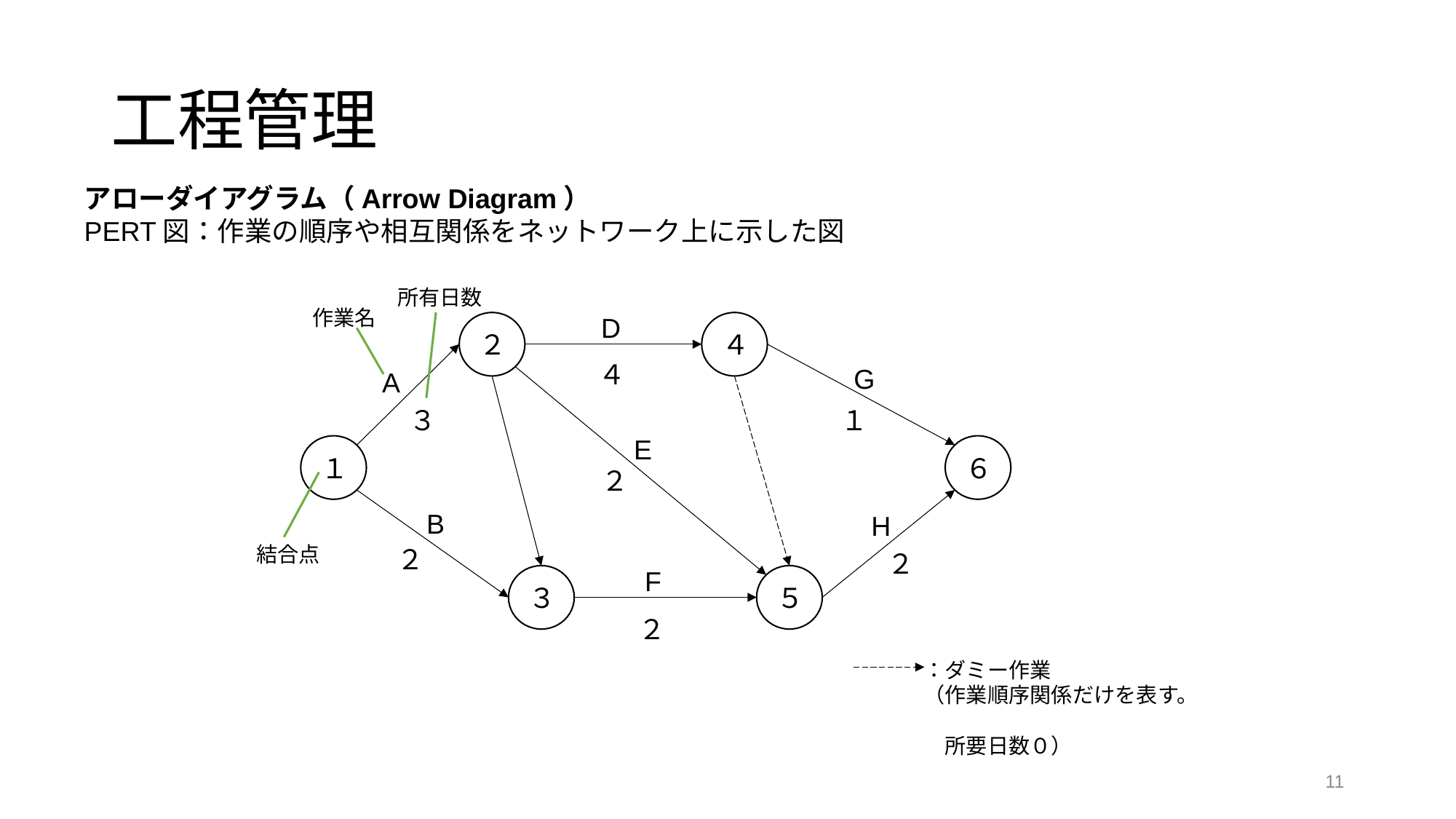

# 工程管理
アローダイアグラム（Arrow Diagram）
PERT図：作業の順序や相互関係をネットワーク上に示した図

所有日数
作業名
D
２
４
１
６
３
５
４
G
A
３
１
E
２
B
H
結合点
２
２
F
２
：ダミー作業
（作業順序関係だけを表す。
　所要日数０）

11